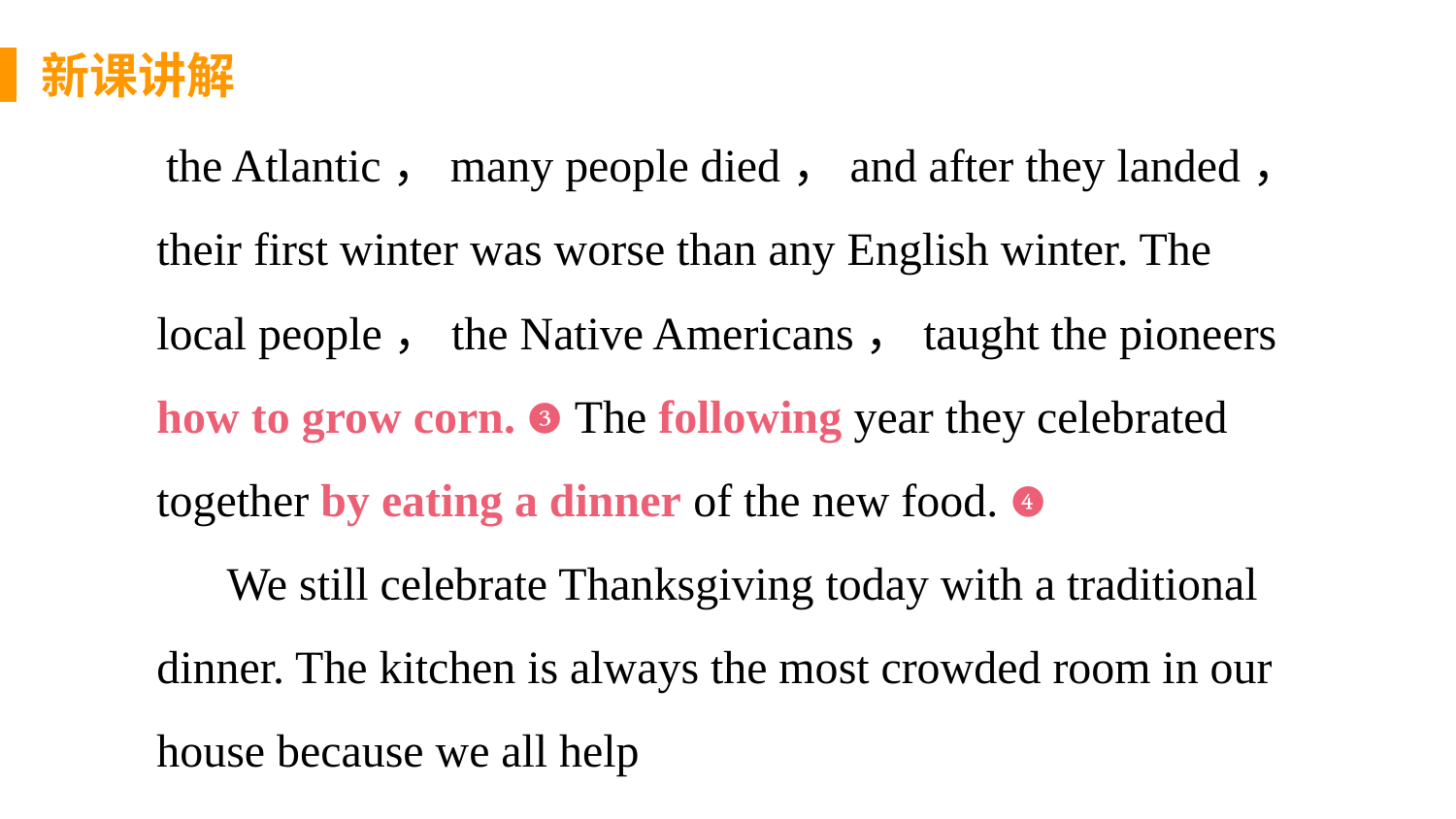

新课讲解

 the Atlantic，many people died，and after they landed，their first winter was worse than any English winter. The local people，the Native Americans，taught the pioneers how to grow corn. ❸ The following year they celebrated together by eating a dinner of the new food. ❹
      We still celebrate Thanksgiving today with a traditional dinner. The kitchen is always the most crowded room in our house because we all help
思 考